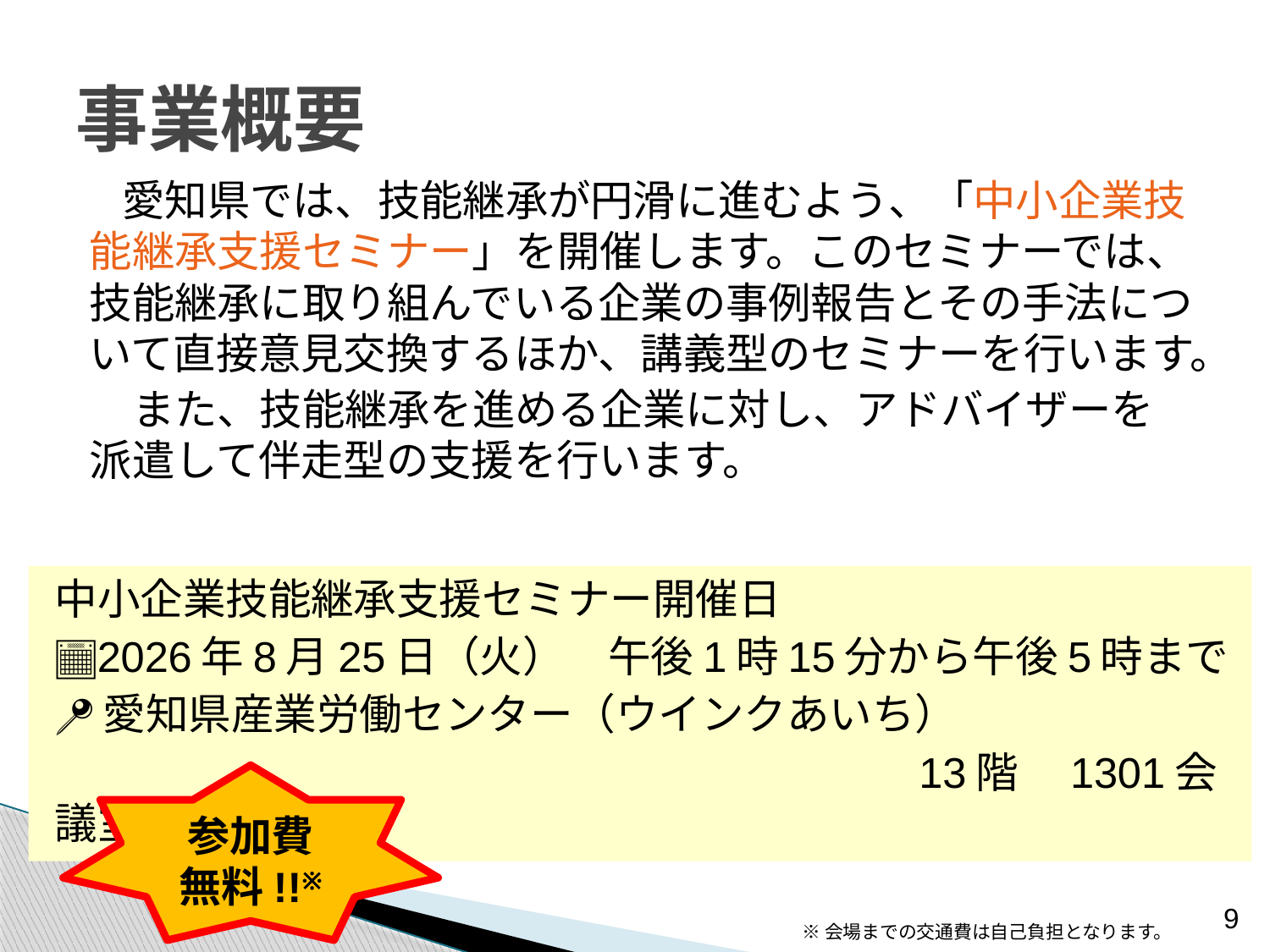

# 事業概要
　愛知県では、技能継承が円滑に進むよう、「中小企業技能継承支援セミナー」を開催します。このセミナーでは、技能継承に取り組んでいる企業の事例報告とその手法について直接意見交換するほか、講義型のセミナーを行います。
　また、技能継承を進める企業に対し、アドバイザーを派遣して伴走型の支援を行います。

中小企業技能継承支援セミナー開催日
📅2026年8月25日（火）　午後1時15分から午後5時まで
📍愛知県産業労働センター（ウインクあいち）
　　　　　　　　　　　　　　　　　　　　13階　1301会議室

参加費
無料!!※
9
※会場までの交通費は自己負担となります。